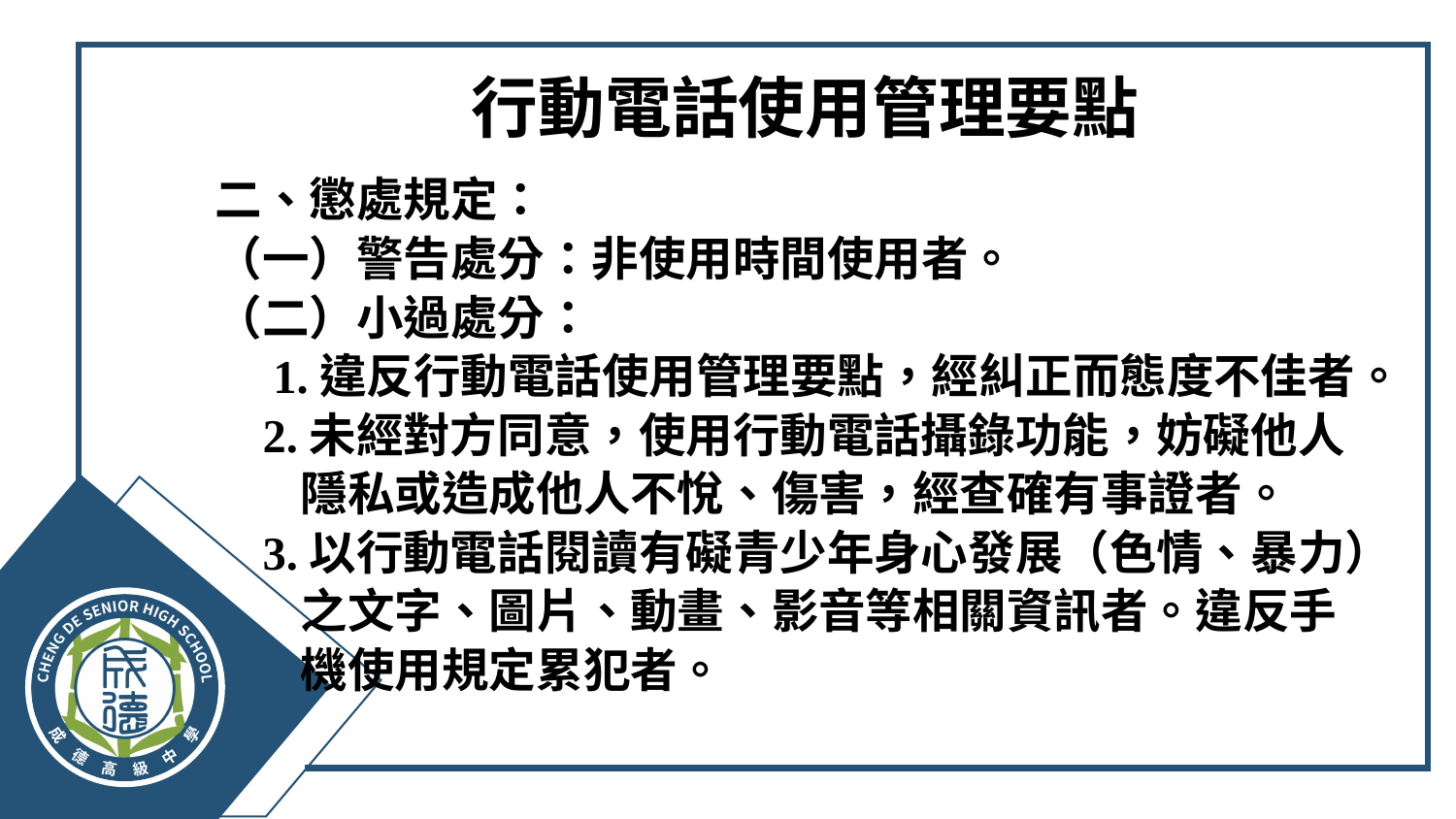

行動電話使用管理要點
二、懲處規定：
（一）警告處分：非使用時間使用者。
（二）小過處分：
　1.違反行動電話使用管理要點，經糾正而態度不佳者。
    2.未經對方同意，使用行動電話攝錄功能，妨礙他人
       隱私或造成他人不悅、傷害，經查確有事證者。
    3.以行動電話閱讀有礙青少年身心發展（色情、暴力）
       之文字、圖片、動畫、影音等相關資訊者。違反手
       機使用規定累犯者。